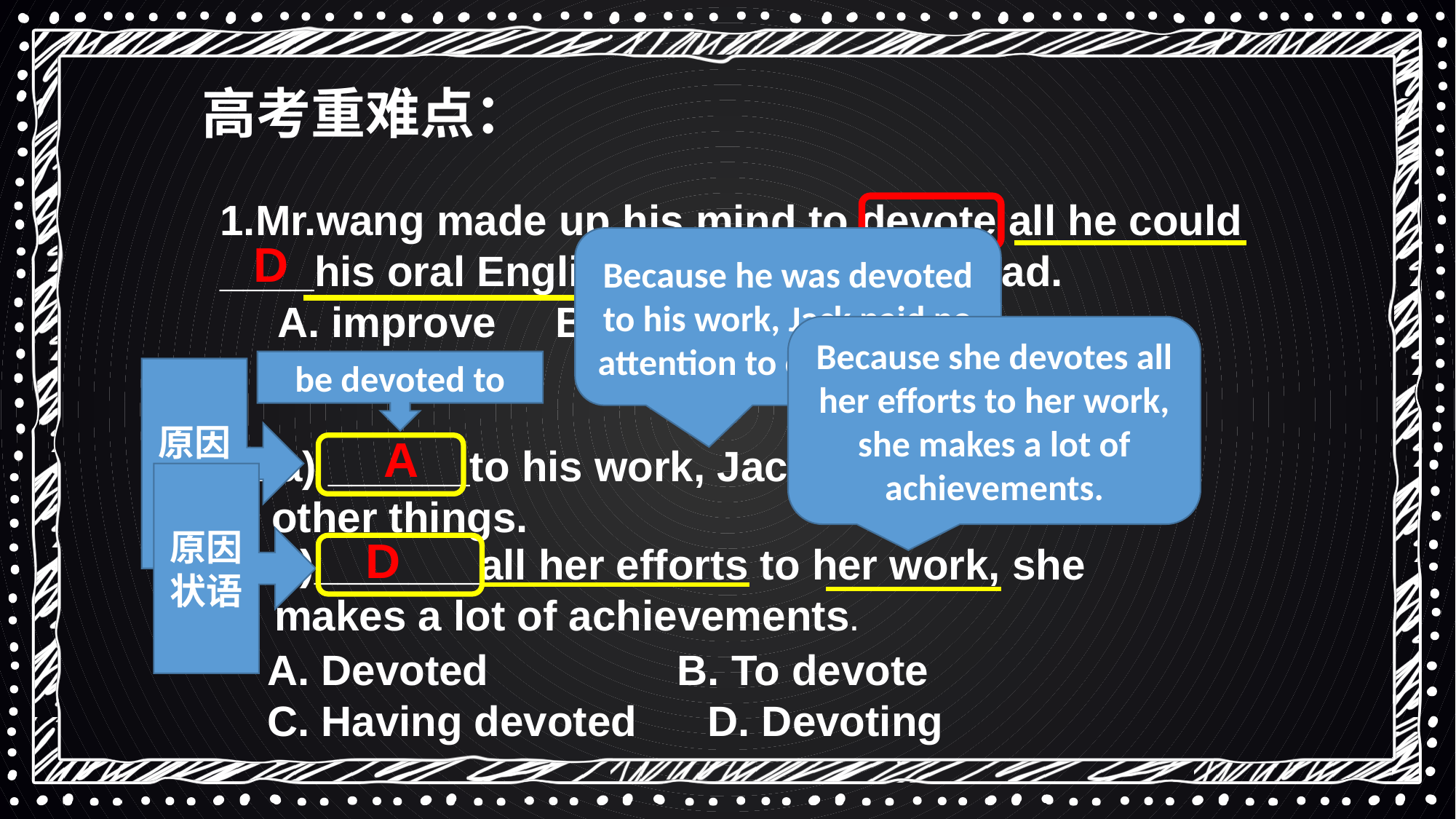

高考重难点：
　1.Mr.wang made up his mind to devote all he could ____his oral English before going abroad.
     A. improve     B. to improve
    C. improving     D. to improving

D
Because he was devoted to his work, Jack paid no attention to other things.
Because she devotes all her efforts to her work, she makes a lot of achievements.
be devoted to
原因状语

 2. a) ______to his work, Jack paid no attention to other things.

    A. Devoted                B. To devote
    C. Having devoted      D. Devoting
A

原因状语
D
b)_______all her efforts to her work, she makes a lot of achievements.